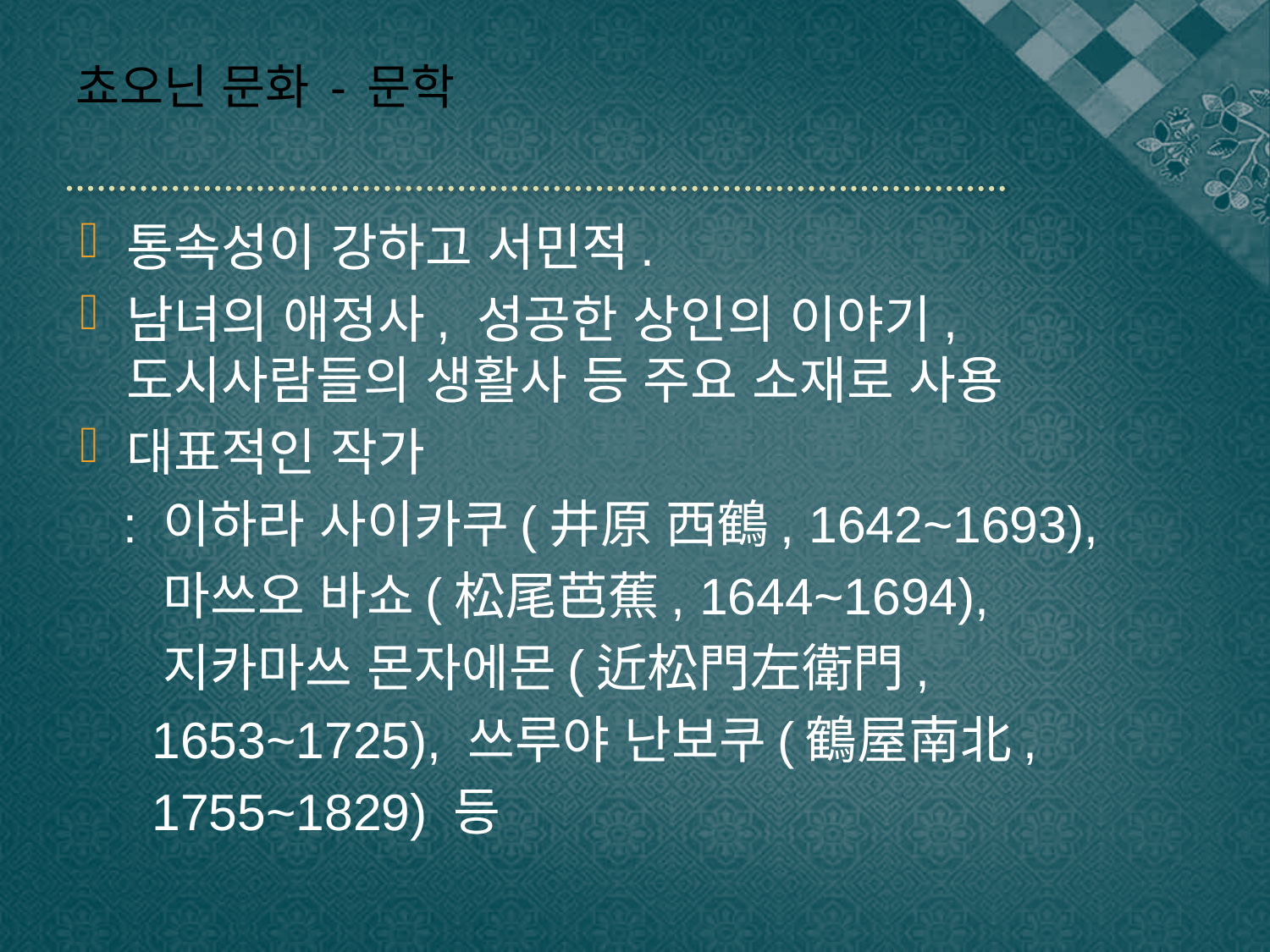

# 쵸오닌 문화 - 문학
통속성이 강하고 서민적.
남녀의 애정사, 성공한 상인의 이야기, 도시사람들의 생활사 등 주요 소재로 사용
대표적인 작가
   : 이하라 사이카쿠(井原 西鶴, 1642~1693),
     마쓰오 바쇼(松尾芭蕉, 1644~1694),
     지카마쓰 몬자에몬(近松門左衛門,
     1653~1725), 쓰루야 난보쿠(鶴屋南北,
     1755~1829) 등